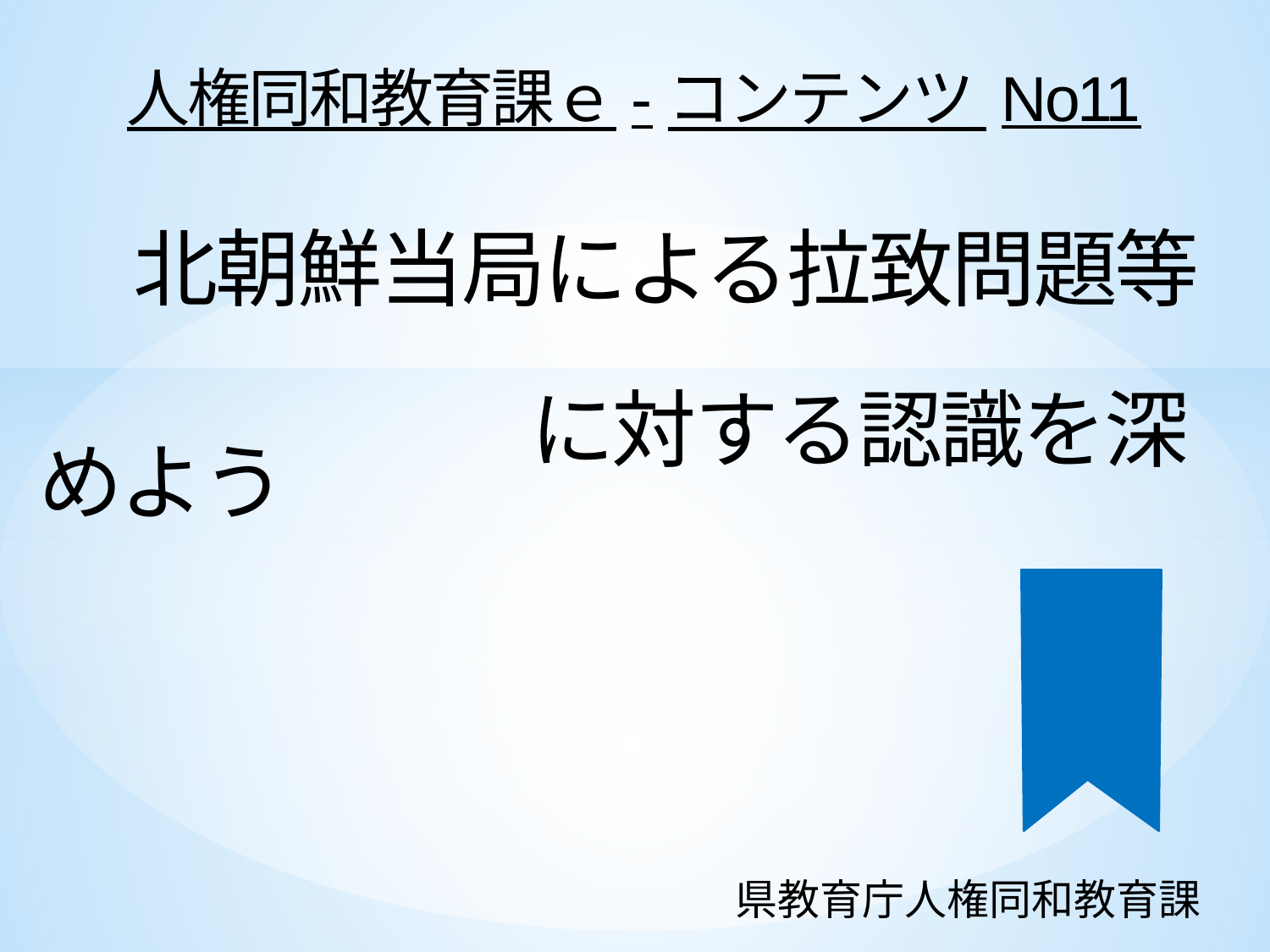

人権同和教育課ｅ-コンテンツ No11
# 北朝鮮当局による拉致問題等 　　　　　　に対する認識を深めよう

県教育庁人権同和教育課